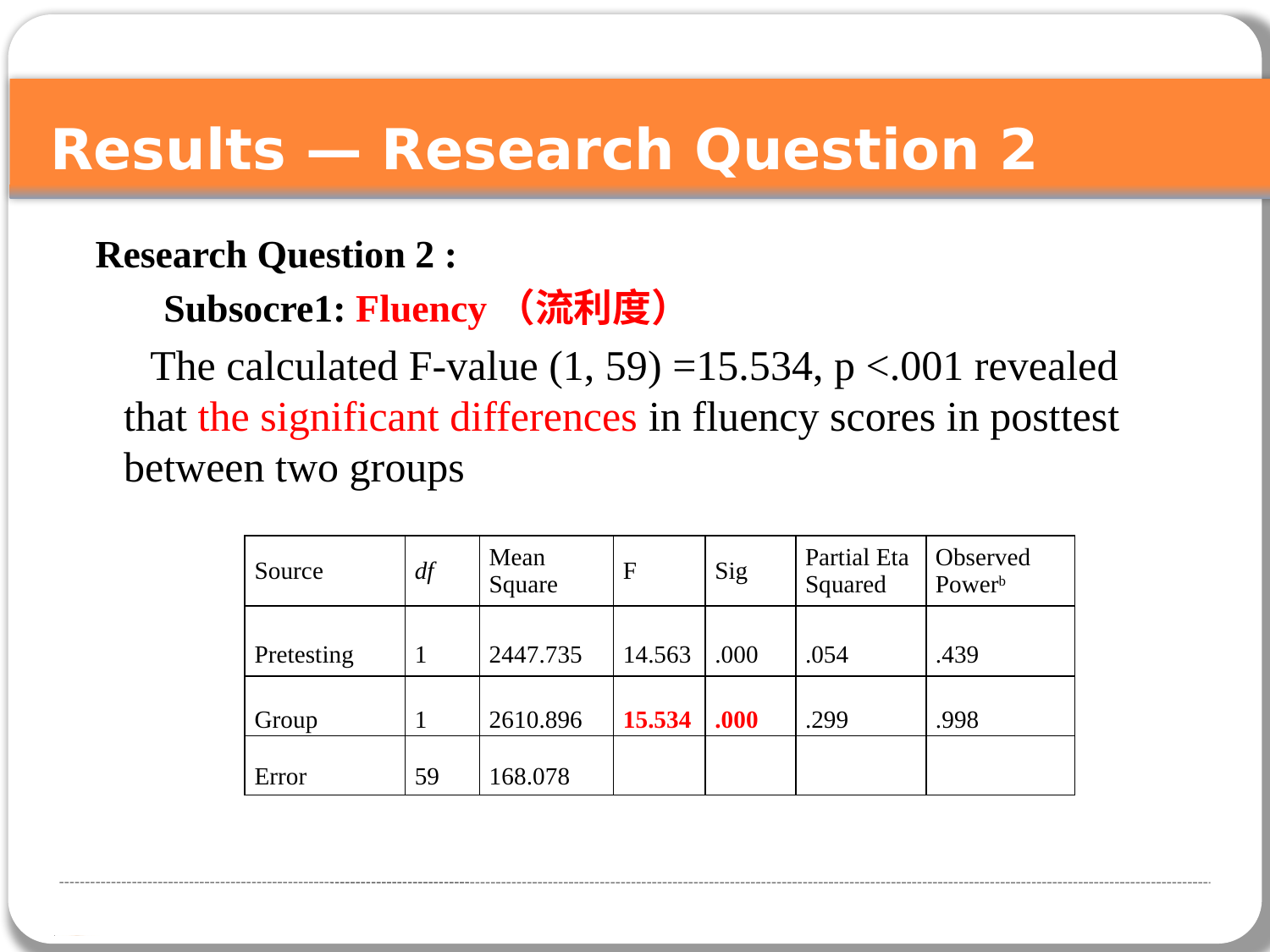

Results — Research Question 2

  Research Question 2 :
         Subsocre1: Fluency（流利度）
       The calculated F-value (1, 59) =15.534, p <.001 revealed that the significant differences in fluency scores in posttest between two groups

| Source | df | Mean Square | F | Sig | Partial Eta Squared | Observed Powerb |
| --- | --- | --- | --- | --- | --- | --- |
| Pretesting | 1 | 2447.735 | 14.563 | .000 | .054 | .439 |
| Group | 1 | 2610.896 | 15.534 | .000 | .299 | .998 |
| Error | 59 | 168.078 |  |  |  |  |